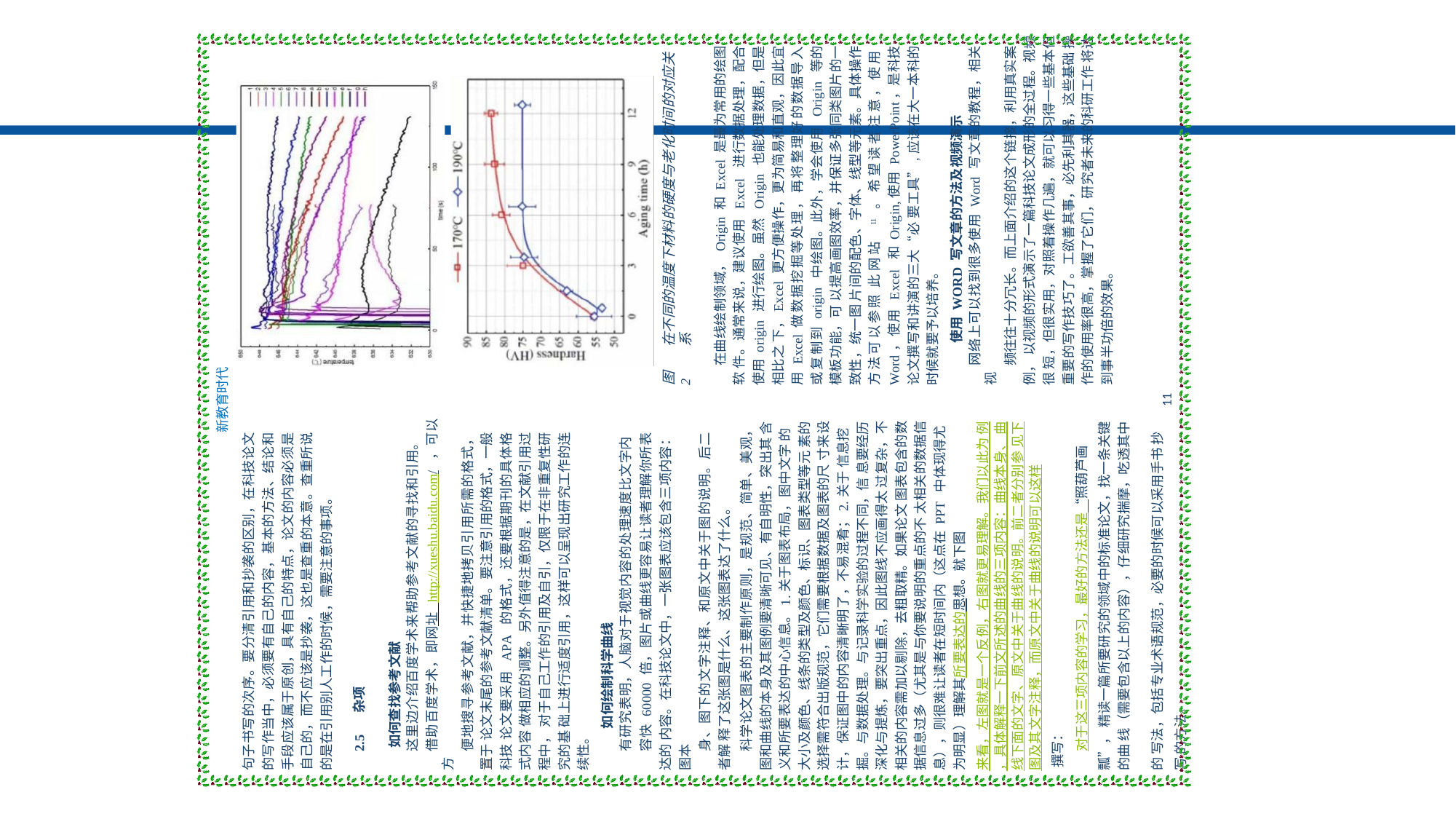

在曲线绘制领域， Origin 和 Excel 是最为常用的绘图软 件。通常来说，建议使用  Excel  进行数据处理，配合使用 origin 进行绘图。虽然  Origin 也能处理数据，但是相比之 下，Excel 更方便操作，更为简易和直观，因此宜用 Excel 做数据挖掘等处理， 再将整理好的数据导入或复制到 origin 中绘图。此外，学会使用  Origin 等的模板功能，可 以提高画图效率，并保证多张同类图片的一致性，统一图 片间的配色、字体、线型等元素。具体操作方法可以参照 此网站  11 。希望读者注意，使用  Word，使用  Excel  和 Origin,使用 PowerPoint，是科技论文撰写和讲演的三大“必 要工具”,应该在大一本科的时候就要予以培养。
使用 WORD 写文章的方法及视频演示
网络上可以找到很多使用 Word 写文章的教程，相关视
频往往十分冗长。而上面介绍的这个链接，利用真实案例， 以视频的形式演示了一篇科技论文成形的全过程。视频很 短，但很实用，对照着操作几遍，就可以习得一些基本但 重要的写作技巧了。工欲善其事，必先利其器，这些基础 操作的使用率很高，掌握了它们，研究者未来的科研工作 将达到事半功倍的效果。
在不同的温度下材料的硬度与老化时间的对应关系

图 2
新教育时代
11
如何查找参考文献
这里边介绍百度学术来帮助参考文献的寻找和引用。
借助百度学术，即网址  http://xueshu.baidu.com/  ，可以方
便地搜寻参考文献，并快捷地拷贝引用所需的格式，置于 论文末尾的参考文献清单。要注意引用的格式，一般科技 论文要采用  APA  的格式，还要根据期刊的具体格式内容 做相应的调整。另外值得注意的是，在文献引用过程中， 对于自己工作的引用及自引，仅限于在非重复性研究的基 础上进行适度引用，这样可以呈现出研究工作的连续性。
如何绘制科学曲线
有研究表明，人脑对于视觉内容的处理速度比文字内
容快 60000 倍，图片或曲线更容易让读者理解你所表达的 内容。在科技论文中，一张图表应该包含三项内容：图本
身、图下的文字注释、和原文中关于图的说明。后二者解 释了这张图是什么、这张图表达了什么。
科学论文图表的主要制作原则，是规范、简单、美观， 图和曲线的本身及其图例要清晰可见、有自明性，突出其 含义和所要表达的中心信息。1.关于图表布局，图中文字 的大小及颜色、线条的类型及颜色、标识、图表类型等元 素的选择需符合出版规范，它们需要根据数据及图表的尺 寸来设计，保证图中的内容清晰明了，不易混肴；2.关于 信息挖掘。与数据处理。与记录科学实验的过程不同，信 息要经历深化与提炼，要突出重点，因此图线不应画得太 过复杂，不相关的内容需加以剔除，去粗取精。如果论文 图表包含的数据信息过多（尤其是与你要说明的重点的不 太相关的数据信息），则很难让读者在短时间内（这点在 PPT  中体现得尤为明显）理解其所要表达的思想。就下图 来看，左图就是一个反例，右图就更易理解。我们以此为 例，具体解释一下前文所述的曲线的三项内容：曲线本身、 曲线下面的文字、原文中关于曲线的说明。前二者分别参 见下图及其文字注释，而原文中关于曲线的说明可以这样 撰写：
对于这三项内容的学习，最好的方法还是“照葫芦画瓢”， 精读一篇所要研究的领域中的标准论文，找一条关键的曲 线（需要包含以上的内容），仔细研究揣摩，吃透其中的 写法，包括专业术语规范，必要的时候可以采用手书 抄写 的方法。
句子书写的次序。要分清引用和抄袭的区别，在科技论文 的写作当中，必须要有自己的内容，基本的方法、结论和 手段应该属于原创，具有自己的特点，论文的内容必须是 自己的，而不应该是抄袭，这也是查重的本意。查重所说 的是在引用别人工作的时候，需要注意的事项。

杂项
2.5